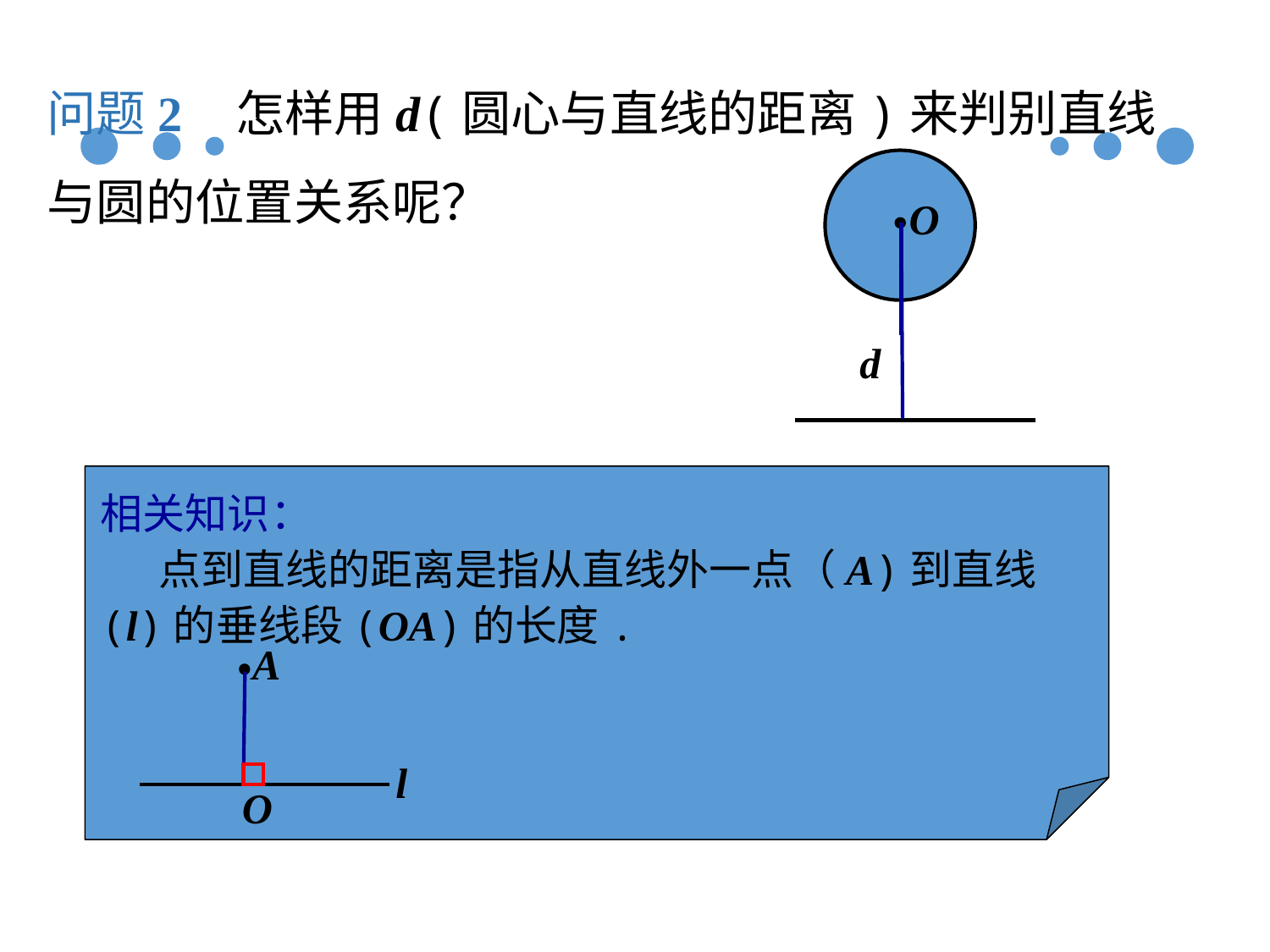

问题2   怎样用d(圆心与直线的距离)来判别直线与圆的位置关系呢？

O

d

相关知识：
     点到直线的距离是指从直线外一点（A)到直线(l)的垂线段(OA)的长度.

l

A
O